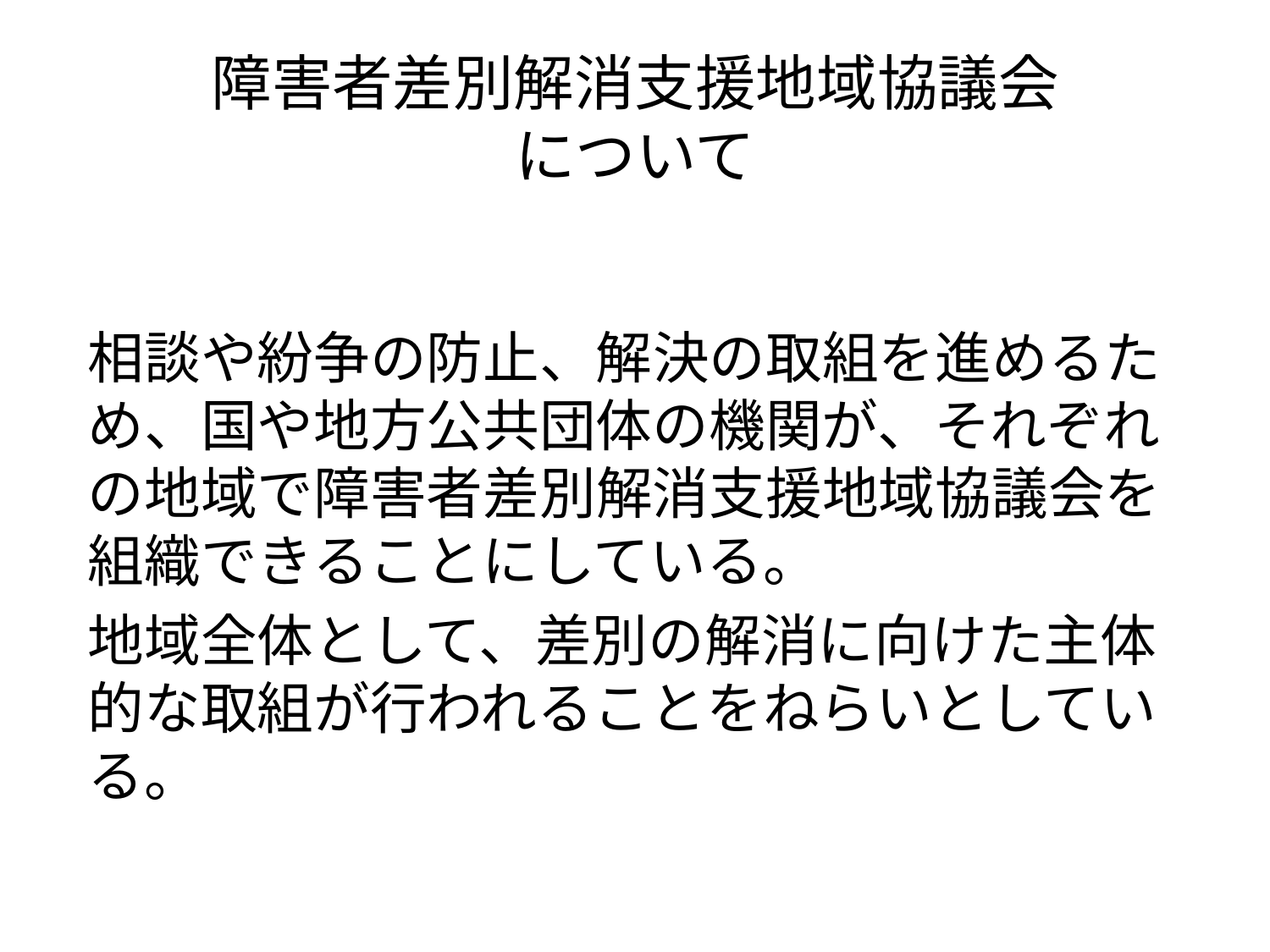

# 障害者差別解消支援地域協議会 について
相談や紛争の防止、解決の取組を進めるため、国や地方公共団体の機関が、それぞれの地域で障害者差別解消支援地域協議会を組織できることにしている。
地域全体として、差別の解消に向けた主体的な取組が行われることをねらいとしている。